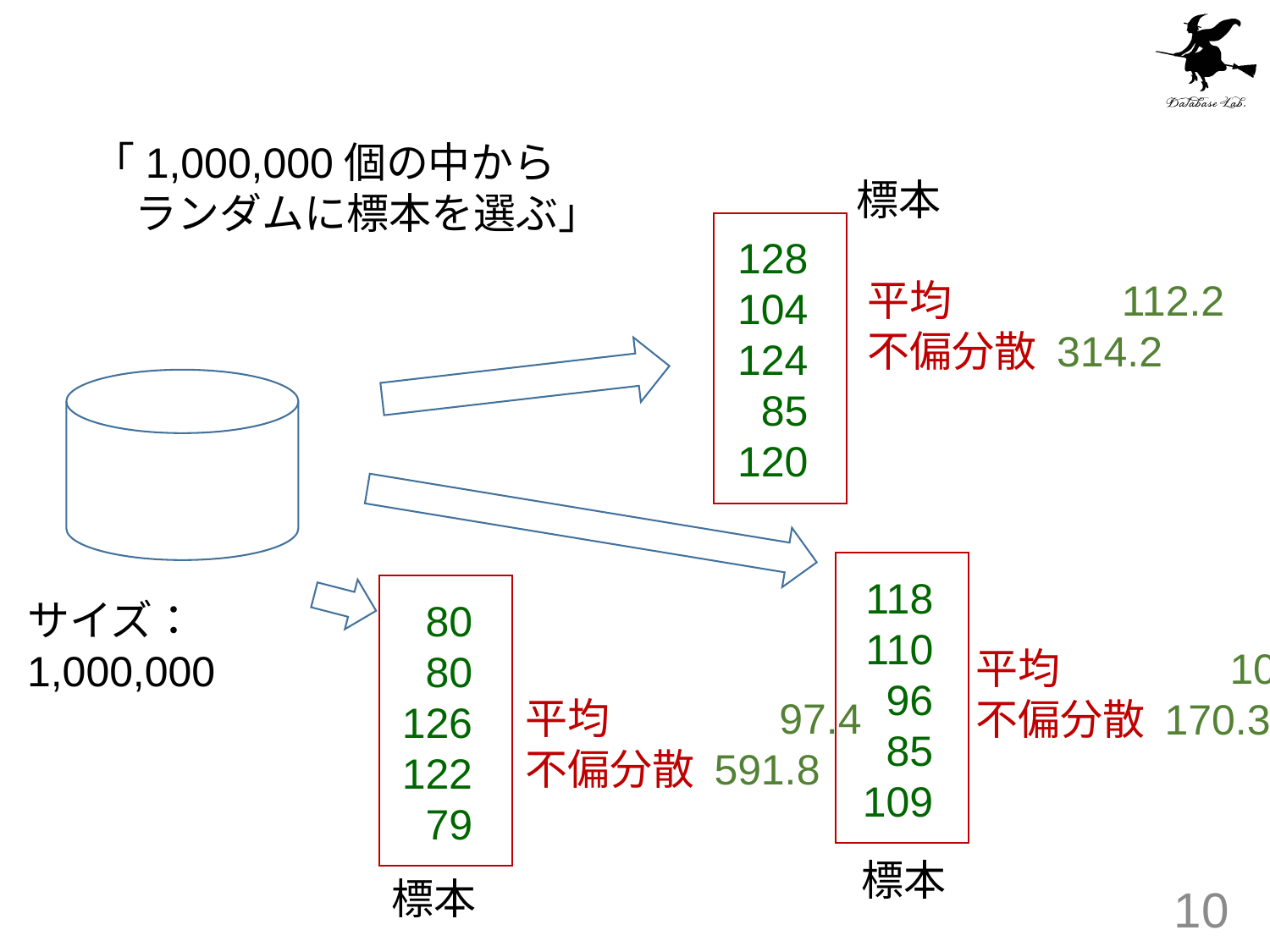

#
「1,000,000個の中から
　ランダムに標本を選ぶ」

標本

128
104
124
85
120
平均	 	112.2
不偏分散 314.2

118
110
96
85
109

サイズ：
1,000,000
80
80
126
122
79
平均	 	103.6
不偏分散 170.3
平均	 	97.4
不偏分散 591.8
標本
標本
10